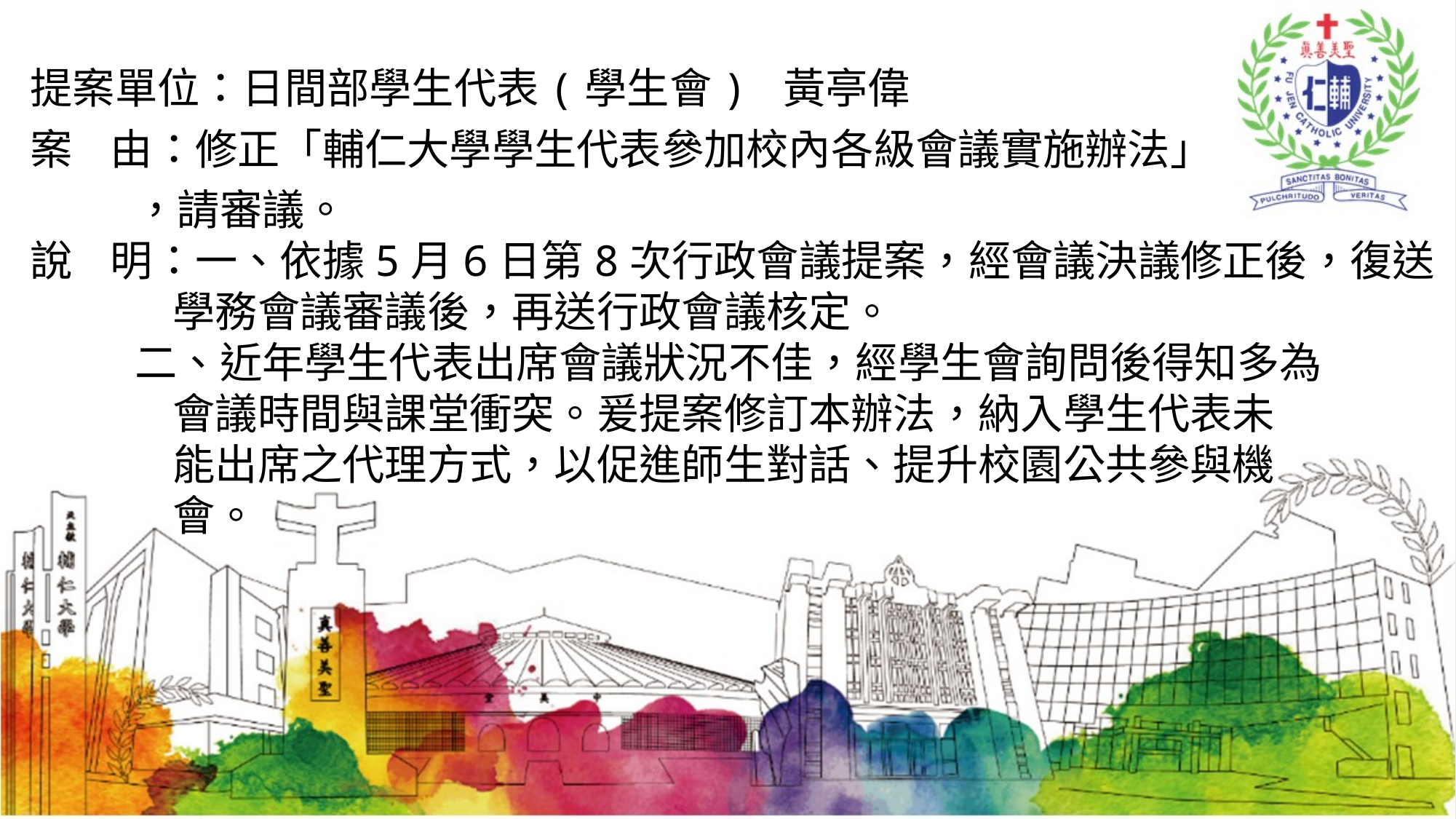

提案單位：日間部學生代表(學生會) 黃亭偉
案    由：修正「輔仁大學學生代表參加校內各級會議實施辦法」
          ，請審議。
說    明：一、依據5月6日第8次行政會議提案，經會議決議修正後，復送
              學務會議審議後，再送行政會議核定。
          二、近年學生代表出席會議狀況不佳，經學生會詢問後得知多為
              會議時間與課堂衝突。爰提案修訂本辦法，納入學生代表未
              能出席之代理方式，以促進師生對話、提升校園公共參與機
              會。